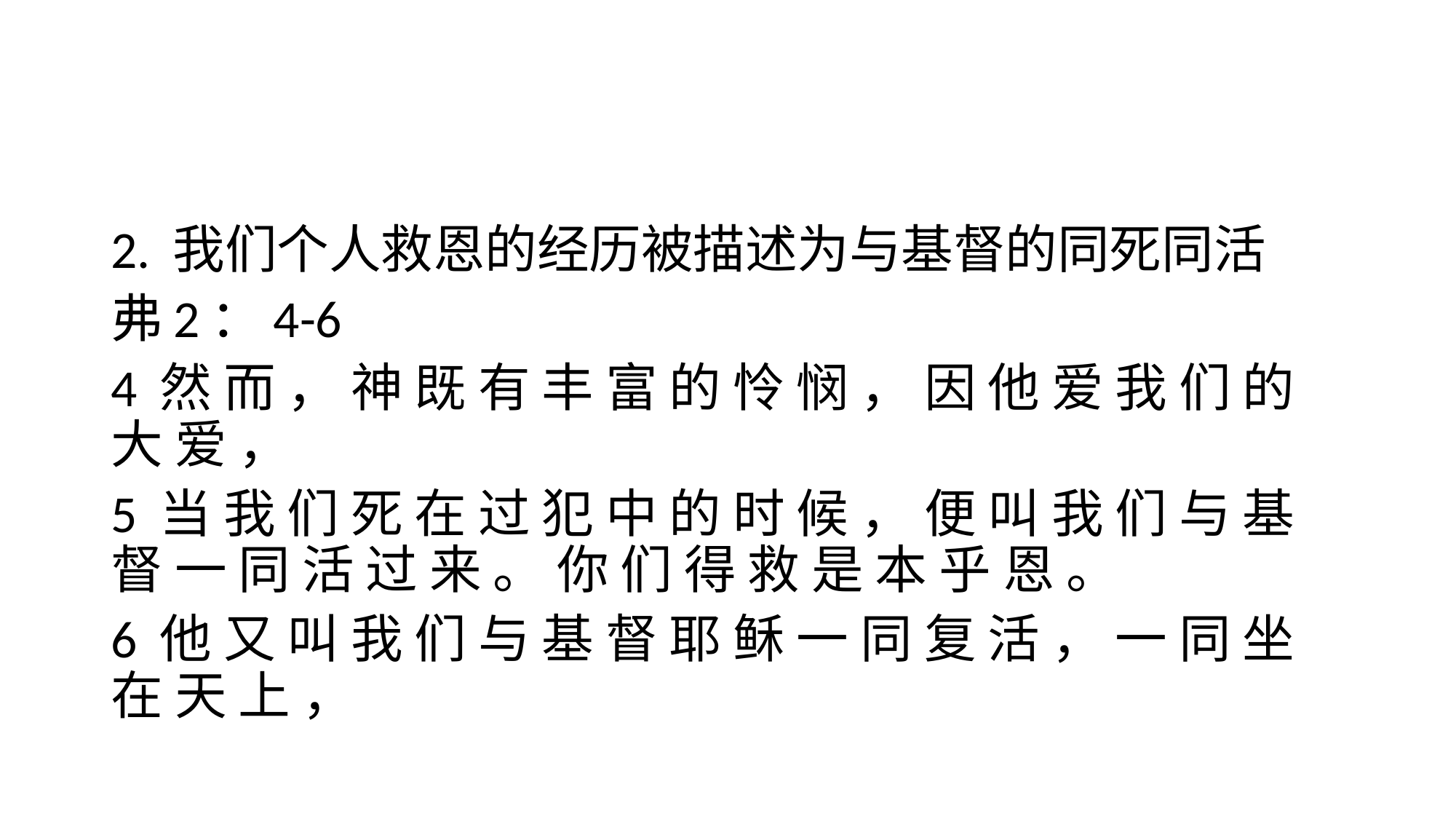

#
2. 我们个人救恩的经历被描述为与基督的同死同活
弗2：4-6
4 然 而 ， 神 既 有 丰 富 的 怜 悯 ， 因 他 爱 我 们 的 大 爱 ，
5 当 我 们 死 在 过 犯 中 的 时 候 ， 便 叫 我 们 与 基 督 一 同 活 过 来 。 你 们 得 救 是 本 乎 恩 。
6 他 又 叫 我 们 与 基 督 耶 稣 一 同 复 活 ， 一 同 坐 在 天 上 ，